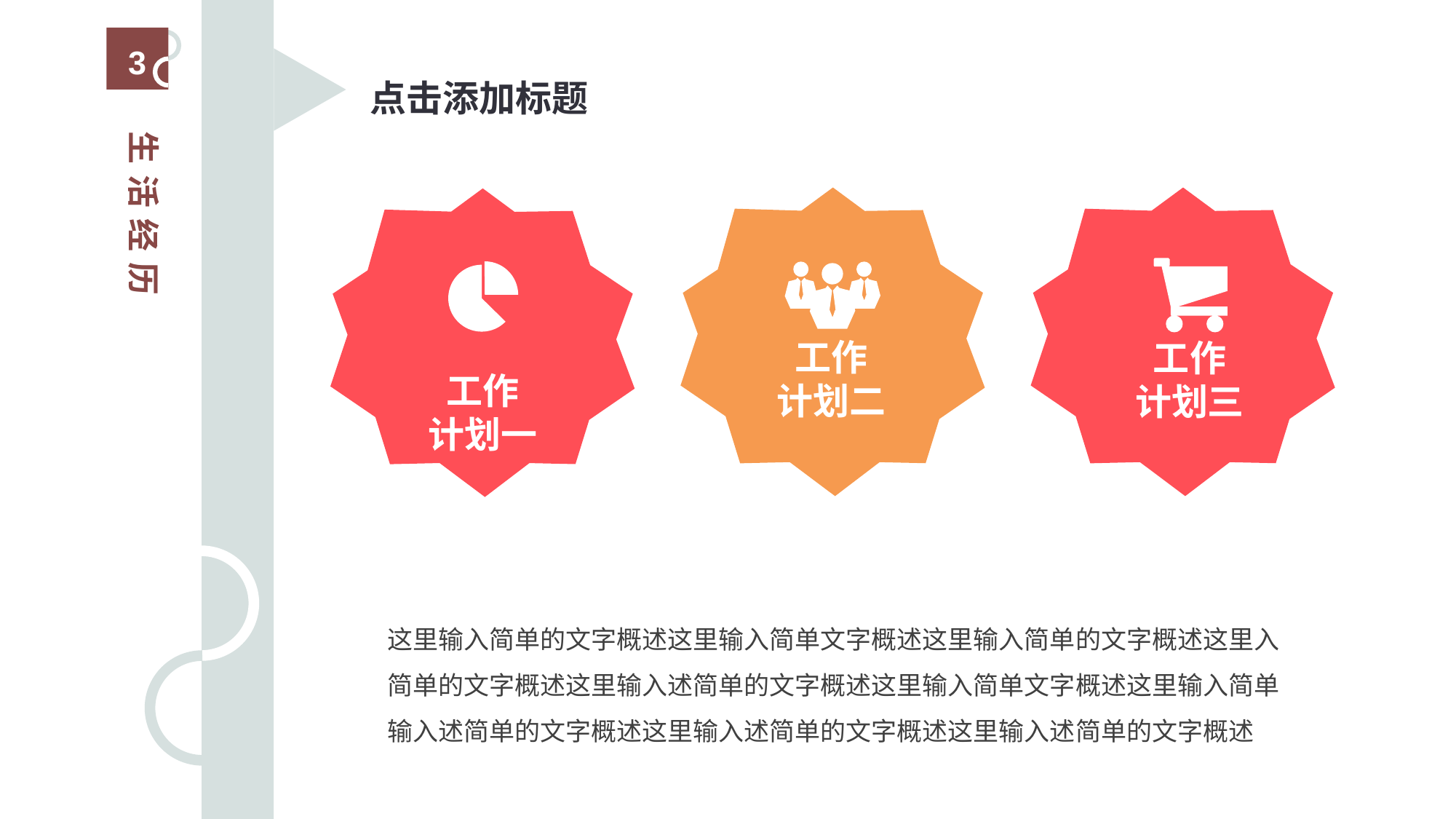

3

生活经历
点击添加标题

工作
计划二
工作
计划三
工作
计划一

这里输入简单的文字概述这里输入简单文字概述这里输入简单的文字概述这里入简单的文字概述这里输入述简单的文字概述这里输入简单文字概述这里输入简单输入述简单的文字概述这里输入述简单的文字概述这里输入述简单的文字概述